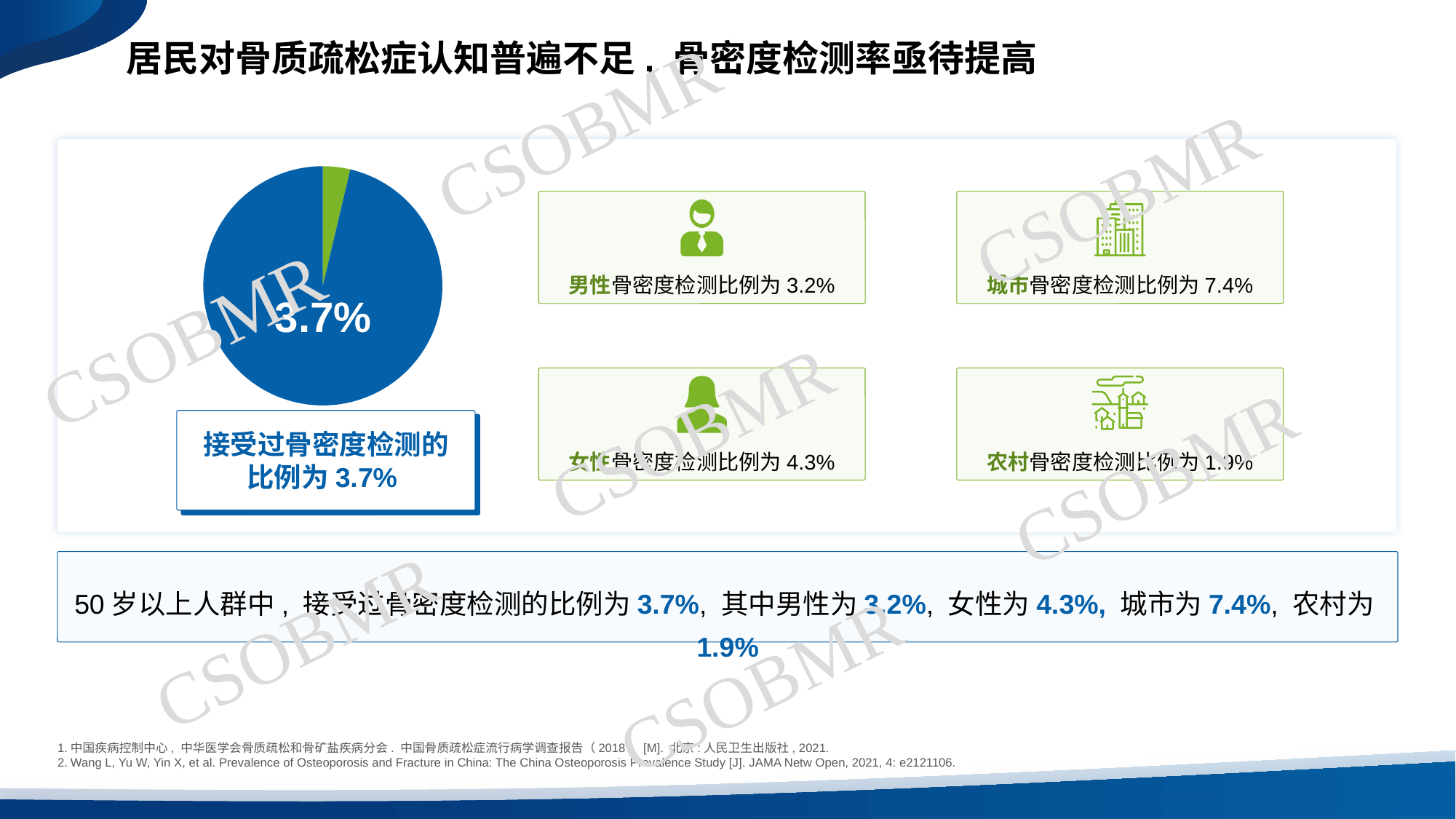

居民对骨质疏松症认知普遍不足, 骨密度检测率亟待提高
居民对骨质疏松症认知普遍不足, 骨密度检测率亟待提高
CSOBMR

CSOBMR

### Chart

| Category | 百分比 |
|---|---|
| 接受过骨密度检测 | 0.037 |
| 未接受过骨密度检测 | 0.963 |
3.7%

接受过骨密度检测的比例为3.7%

男性骨密度检测比例为3.2%
城市骨密度检测比例为7.4%
CSOBMR

CSOBMR
CSOBMR
女性骨密度检测比例为4.3%
农村骨密度检测比例为1.9%

50岁以上人群中, 接受过骨密度检测的比例为3.7%, 其中男性为3.2%, 女性为4.3%, 城市为7.4%, 农村为1.9%
CSOBMR
CSOBMR
中国疾病控制中心, 中华医学会骨质疏松和骨矿盐疾病分会. 中国骨质疏松症流行病学调查报告（2018）[M]. 北京:人民卫生出版社, 2021.
Wang L, Yu W, Yin X, et al. Prevalence of Osteoporosis and Fracture in China: The China Osteoporosis Prevalence Study [J]. JAMA Netw Open, 2021, 4: e2121106.